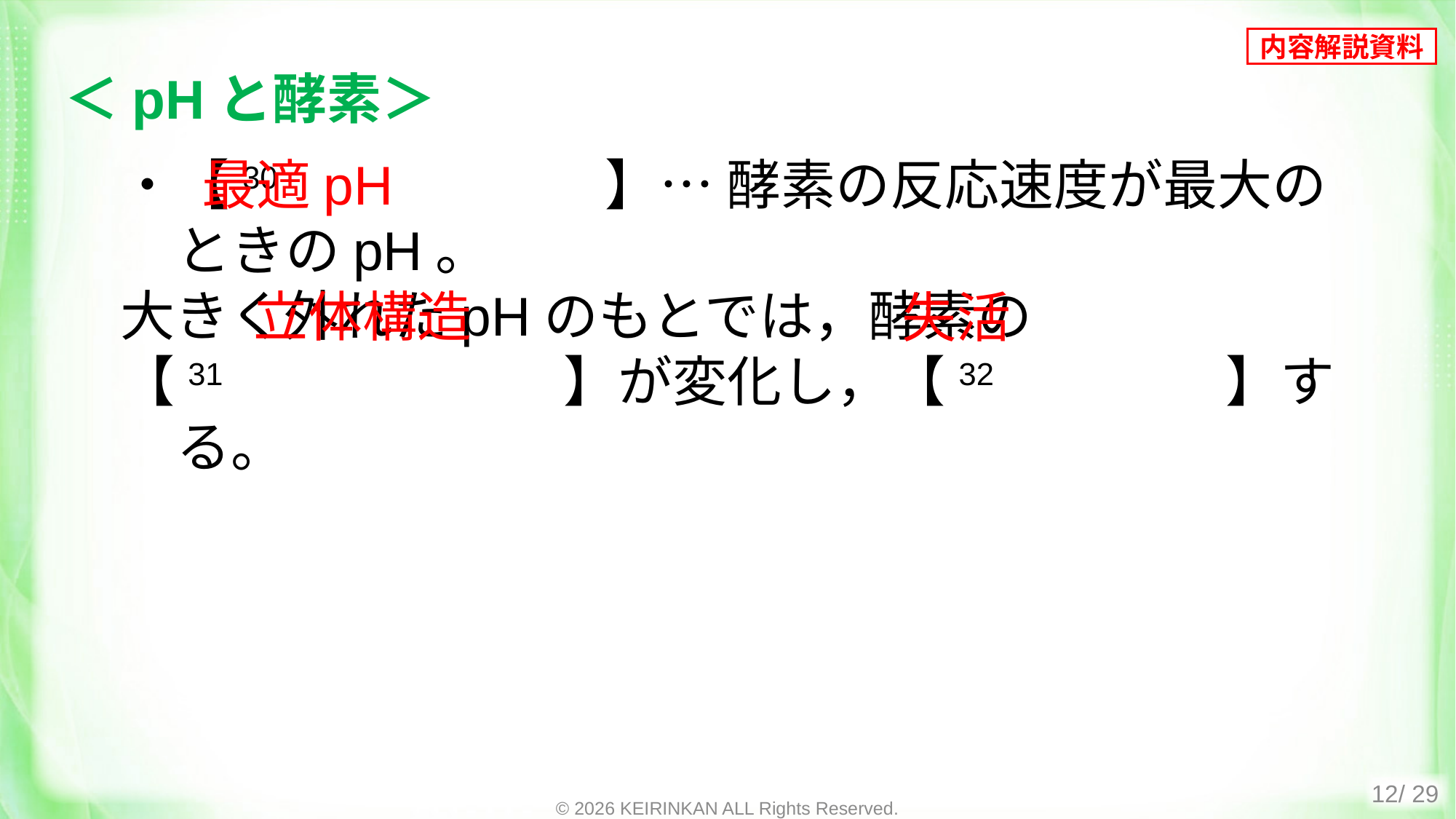

＜pHと酵素＞
・【30　最適pH　】… 酵素の反応速度が最大のときのpH。
大きく外れたpHのもとでは，酵素の
【31　立体構造　】が変化し，【32　失活　】する。
最適pH
立体構造
失活
© 2026 KEIRINKAN ALL Rights Reserved.